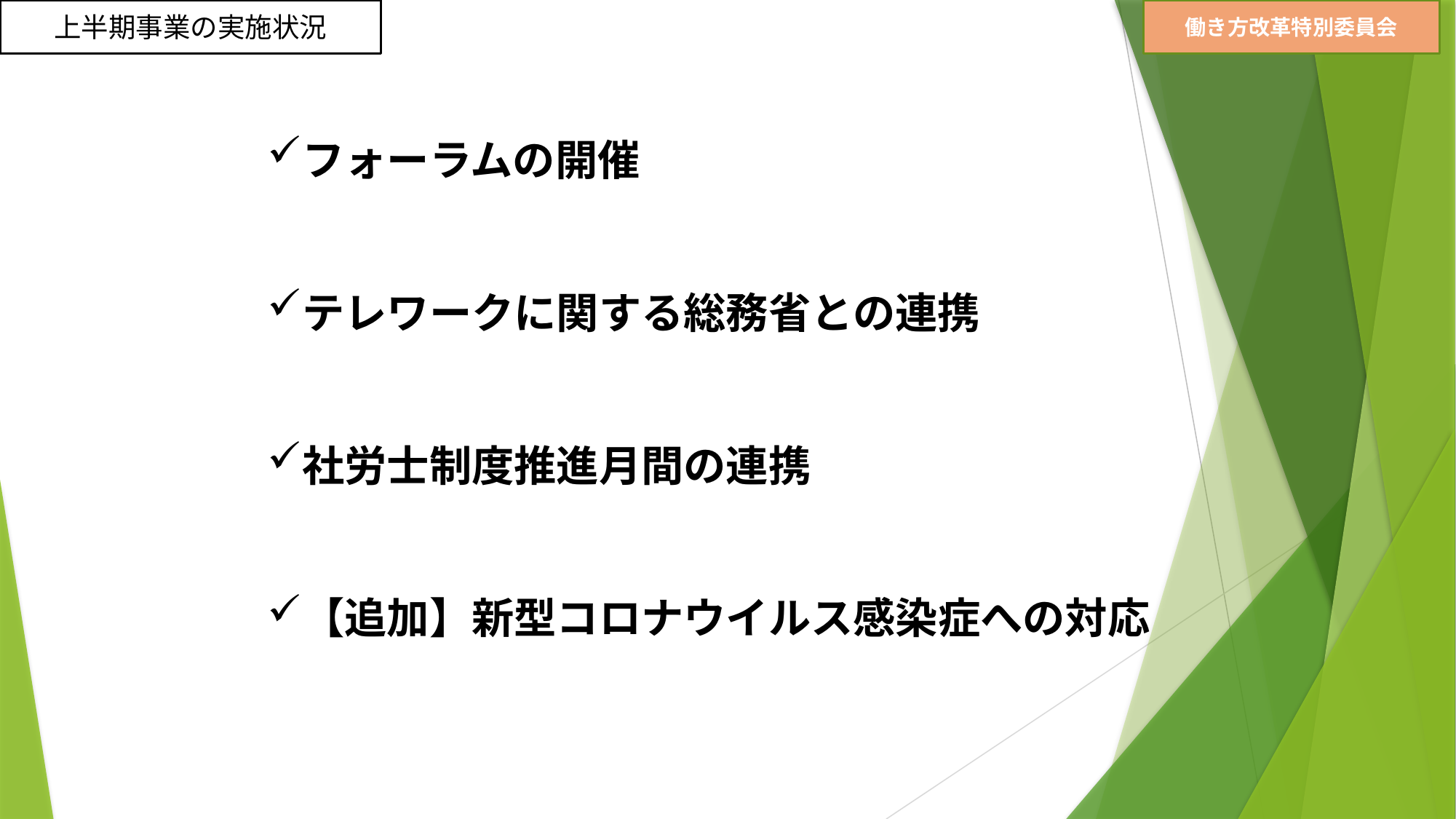

上半期事業の実施状況
働き方改革特別委員会
フォーラムの開催

テレワークに関する総務省との連携

社労士制度推進月間の連携

【追加】新型コロナウイルス感染症への対応